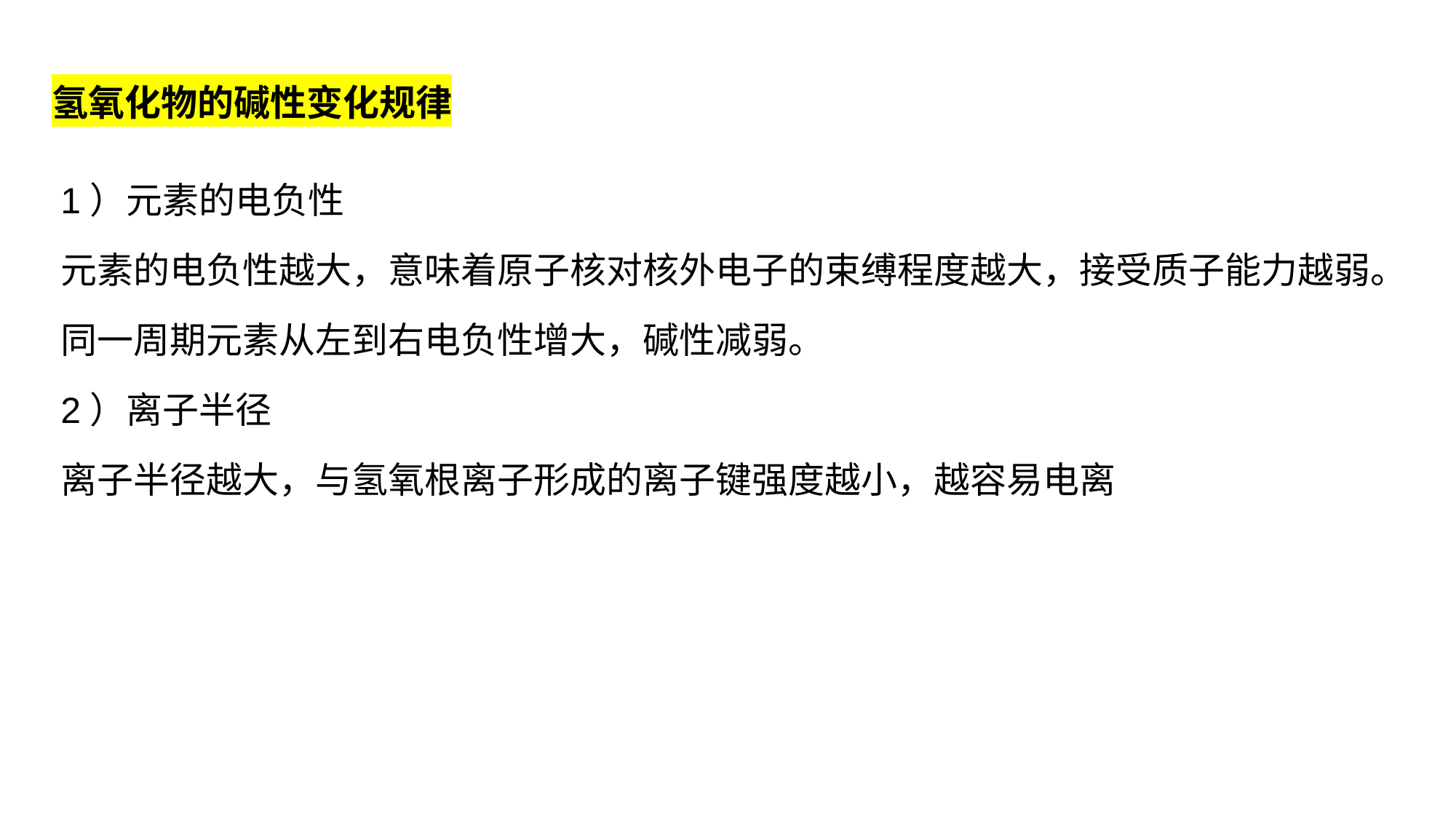

氢氧化物的碱性变化规律
1）元素的电负性
元素的电负性越大，意味着原子核对核外电子的束缚程度越大，接受质子能力越弱。
同一周期元素从左到右电负性增大，碱性减弱。
2）离子半径
离子半径越大，与氢氧根离子形成的离子键强度越小，越容易电离